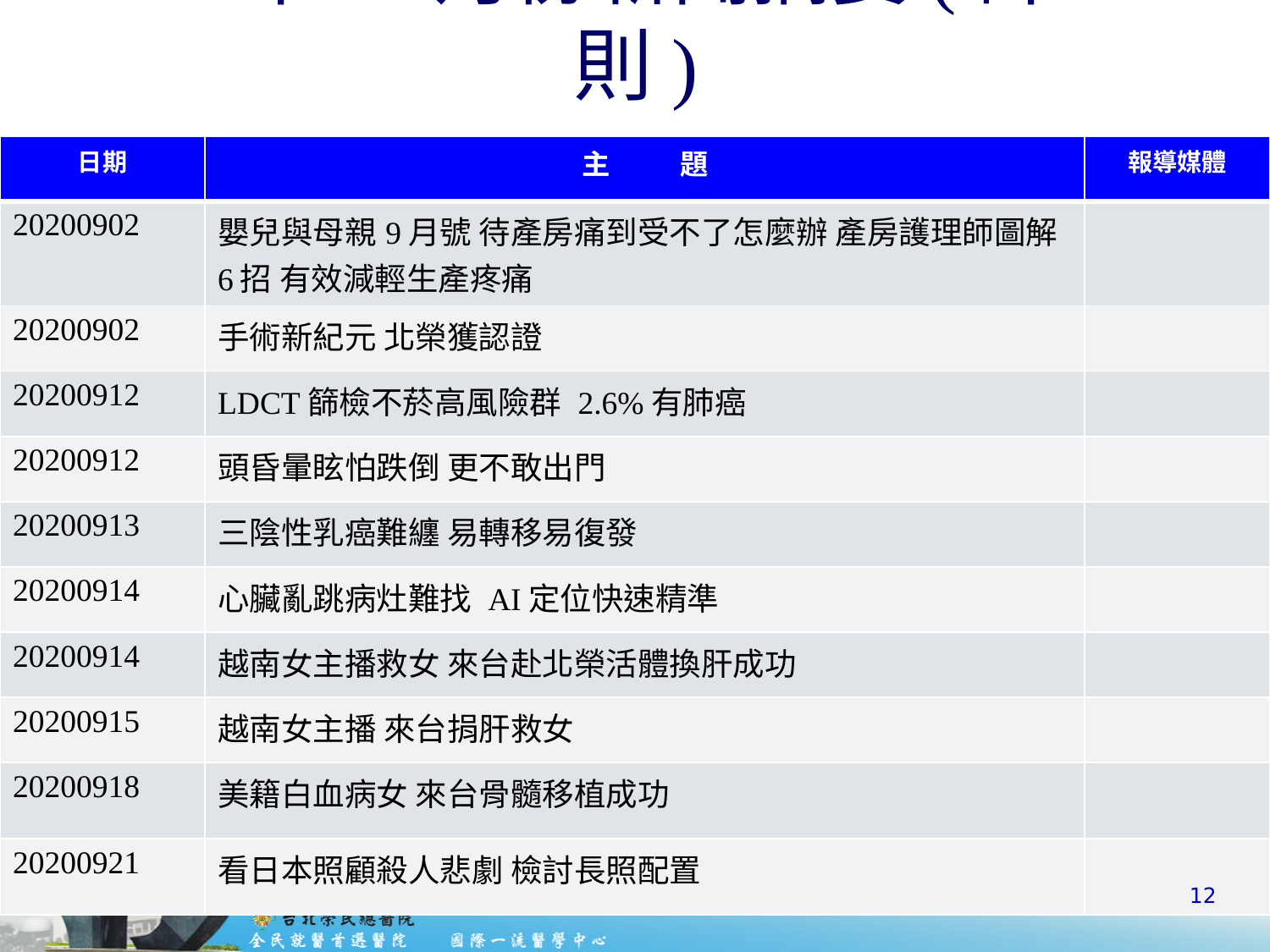

# 109年10月份新聞摘要(計39則)
| 日期 | 主 題 | 報導媒體 |
| --- | --- | --- |
| 20200902 | 嬰兒與母親9月號 待產房痛到受不了怎麼辦 產房護理師圖解6招 有效減輕生產疼痛 |  |
| 20200902 | 手術新紀元 北榮獲認證 |  |
| 20200912 | LDCT篩檢不菸高風險群 2.6%有肺癌 |  |
| 20200912 | 頭昏暈眩怕跌倒 更不敢出門 |  |
| 20200913 | 三陰性乳癌難纏 易轉移易復發 |  |
| 20200914 | 心臟亂跳病灶難找 AI定位快速精準 |  |
| 20200914 | 越南女主播救女 來台赴北榮活體換肝成功 |  |
| 20200915 | 越南女主播 來台捐肝救女 |  |
| 20200918 | 美籍白血病女 來台骨髓移植成功 |  |
| 20200921 | 看日本照顧殺人悲劇 檢討長照配置 |  |
12